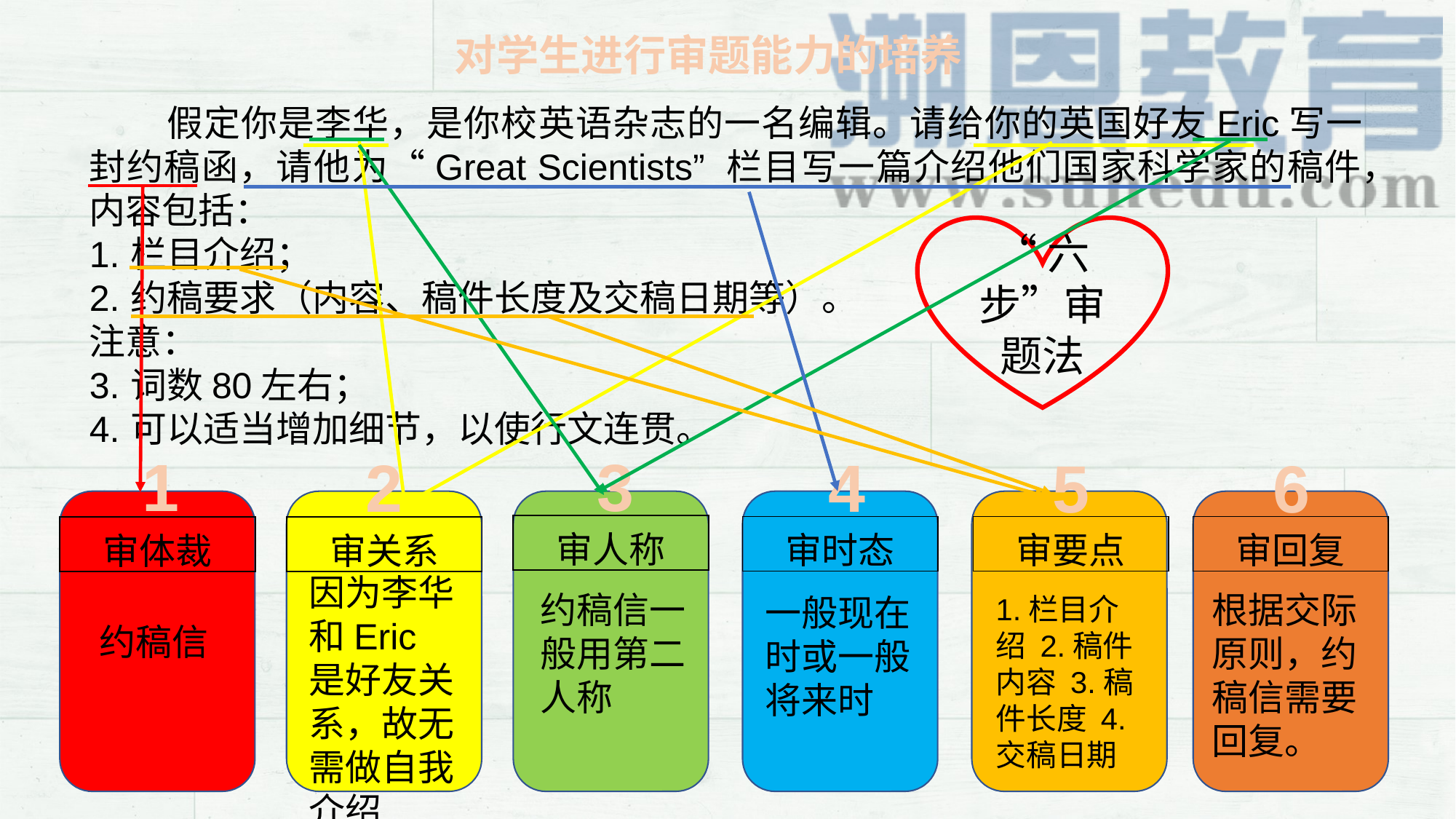

对学生进行审题能力的培养
    假定你是李华，是你校英语杂志的一名编辑。请给你的英国好友Eric写一封约稿函，请他为“Great Scientists” 栏目写一篇介绍他们国家科学家的稿件，内容包括：
栏目介绍；
约稿要求（内容、稿件长度及交稿日期等）。
注意：
词数80左右；
可以适当增加细节，以使行文连贯。
“六步”审题法
1
3
2
4
5
6

| 审人称 |
| --- |
| 审时态 |
| --- |
| 审要点 |
| --- |
| 审回复 |
| --- |
| 审体裁 |
| --- |
| 审关系 |
| --- |
因为李华和Eric是好友关系，故无需做自我介绍
约稿信一般用第二人称
根据交际原则，约稿信需要回复。
一般现在时或一般将来时
1.栏目介绍 2.稿件内容 3.稿件长度 4.交稿日期
约稿信